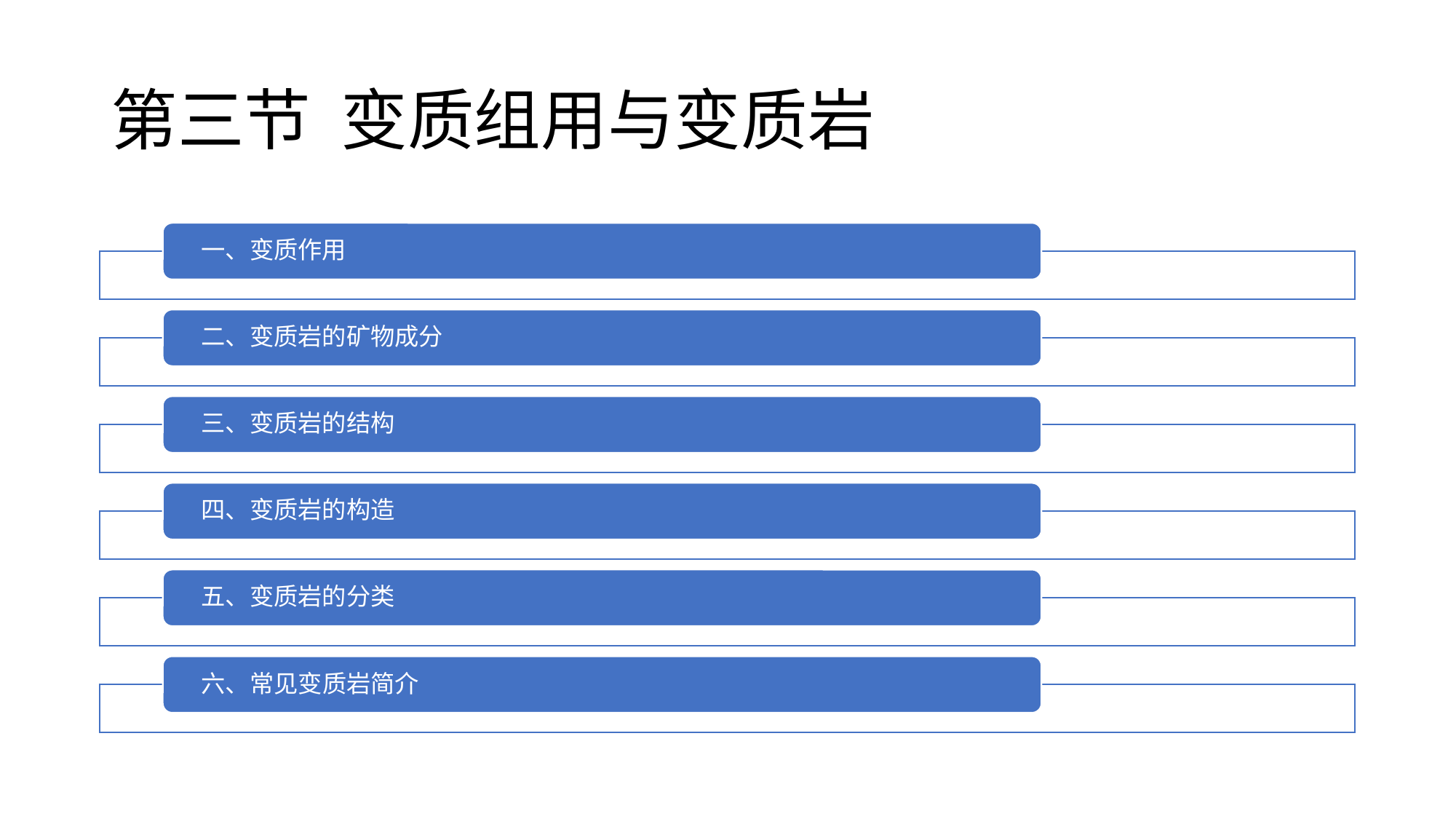

# 第三节  变质组用与变质岩
一、变质作用
二、变质岩的矿物成分
三、变质岩的结构
四、变质岩的构造
五、变质岩的分类
六、常见变质岩简介